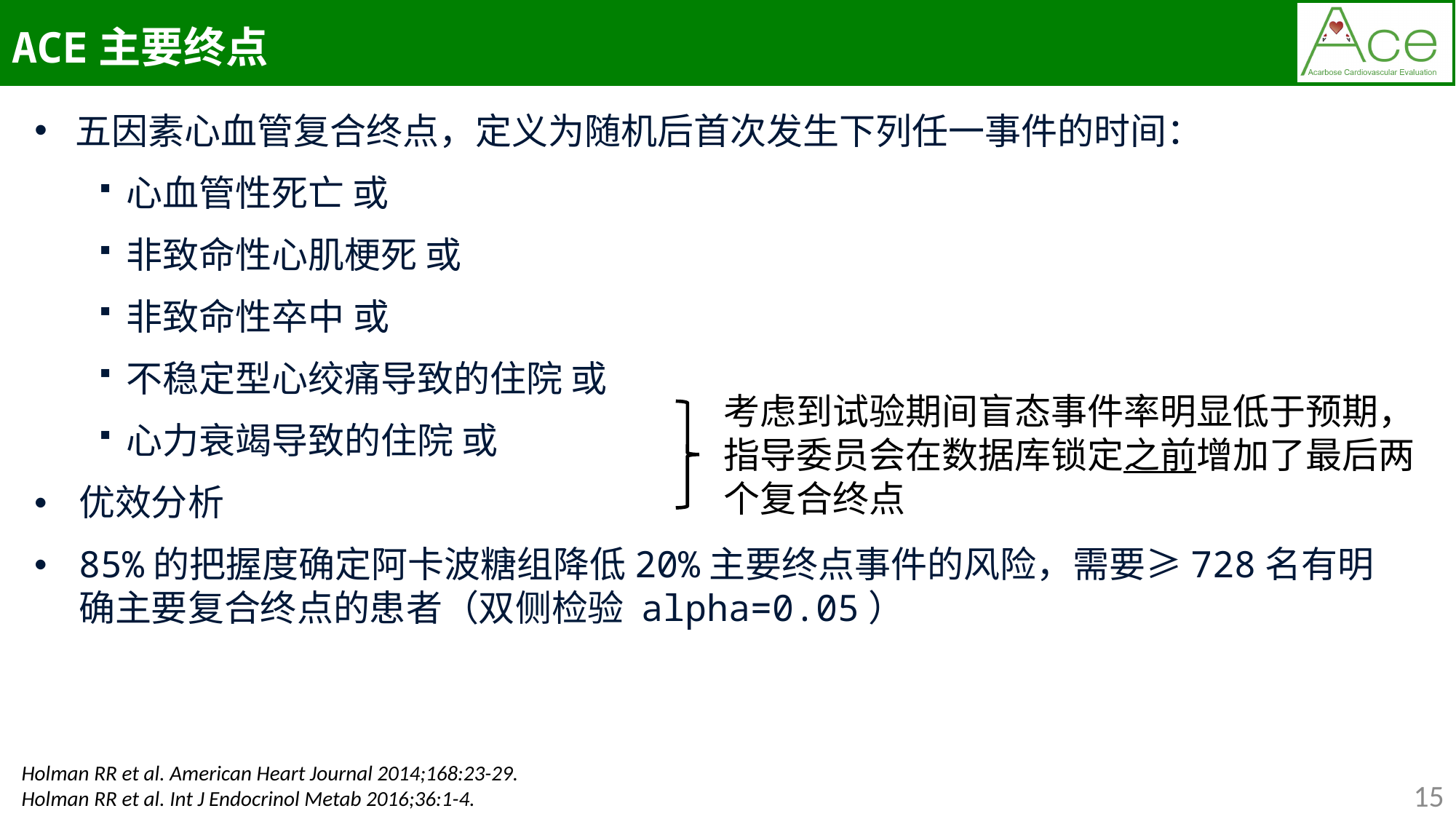

ACE主要终点
五因素心血管复合终点，定义为随机后首次发生下列任一事件的时间：
心血管性死亡 或
非致命性心肌梗死 或
非致命性卒中 或
不稳定型心绞痛导致的住院 或
心力衰竭导致的住院 或
优效分析
85%的把握度确定阿卡波糖组降低20%主要终点事件的风险，需要≥728名有明确主要复合终点的患者（双侧检验 alpha=0.05）
考虑到试验期间盲态事件率明显低于预期，指导委员会在数据库锁定之前增加了最后两个复合终点

Holman RR et al. American Heart Journal 2014;168:23-29.
Holman RR et al. Int J Endocrinol Metab 2016;36:1-4.
15